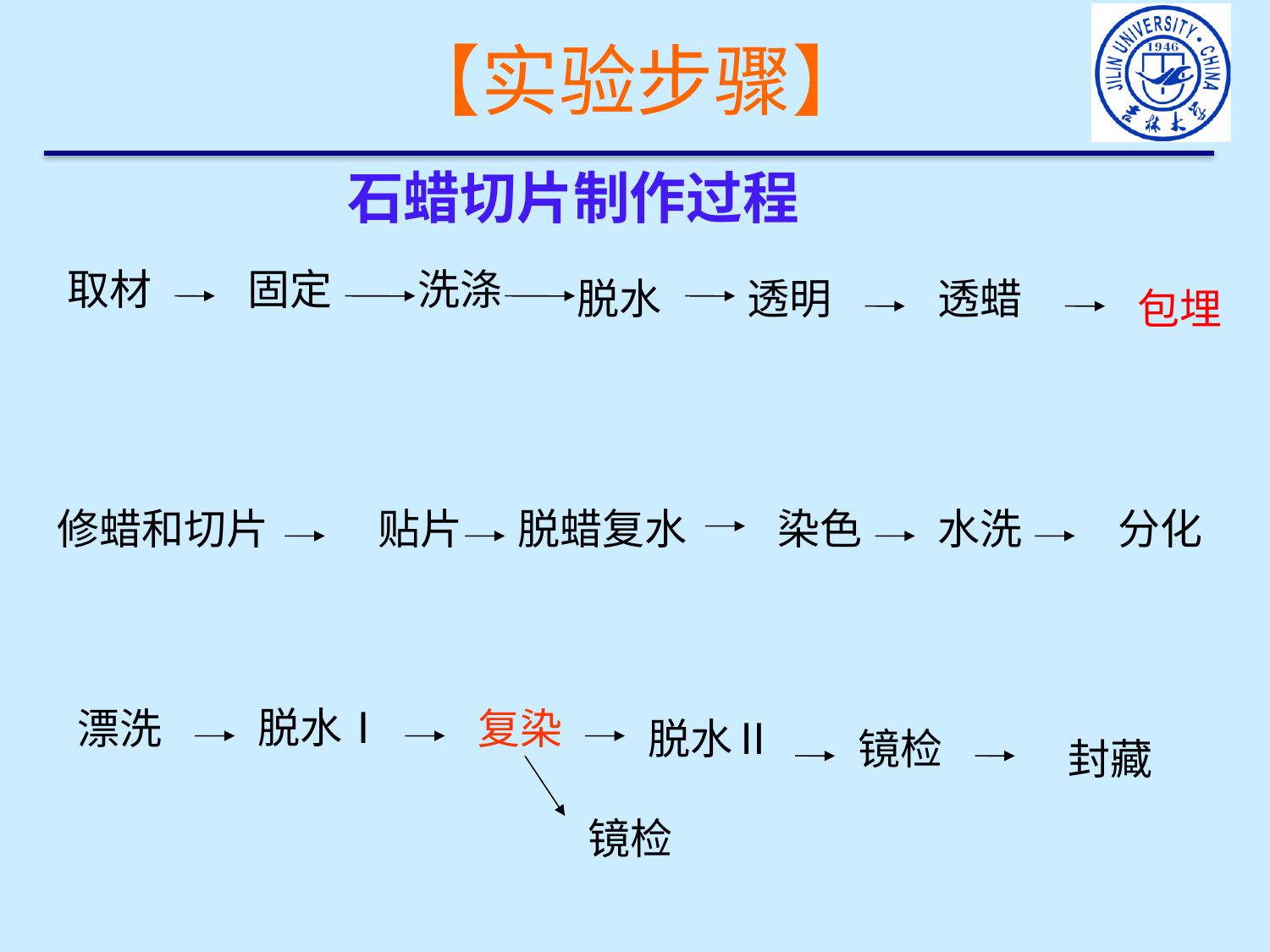

【实验步骤】
石蜡切片制作过程
取材
固定
洗涤
脱水
透明
透蜡
包埋

修蜡和切片
贴片
脱蜡复水
染色
水洗
分化

脱水Ⅰ
漂洗
复染
脱水Ⅱ
镜检
封藏

镜检